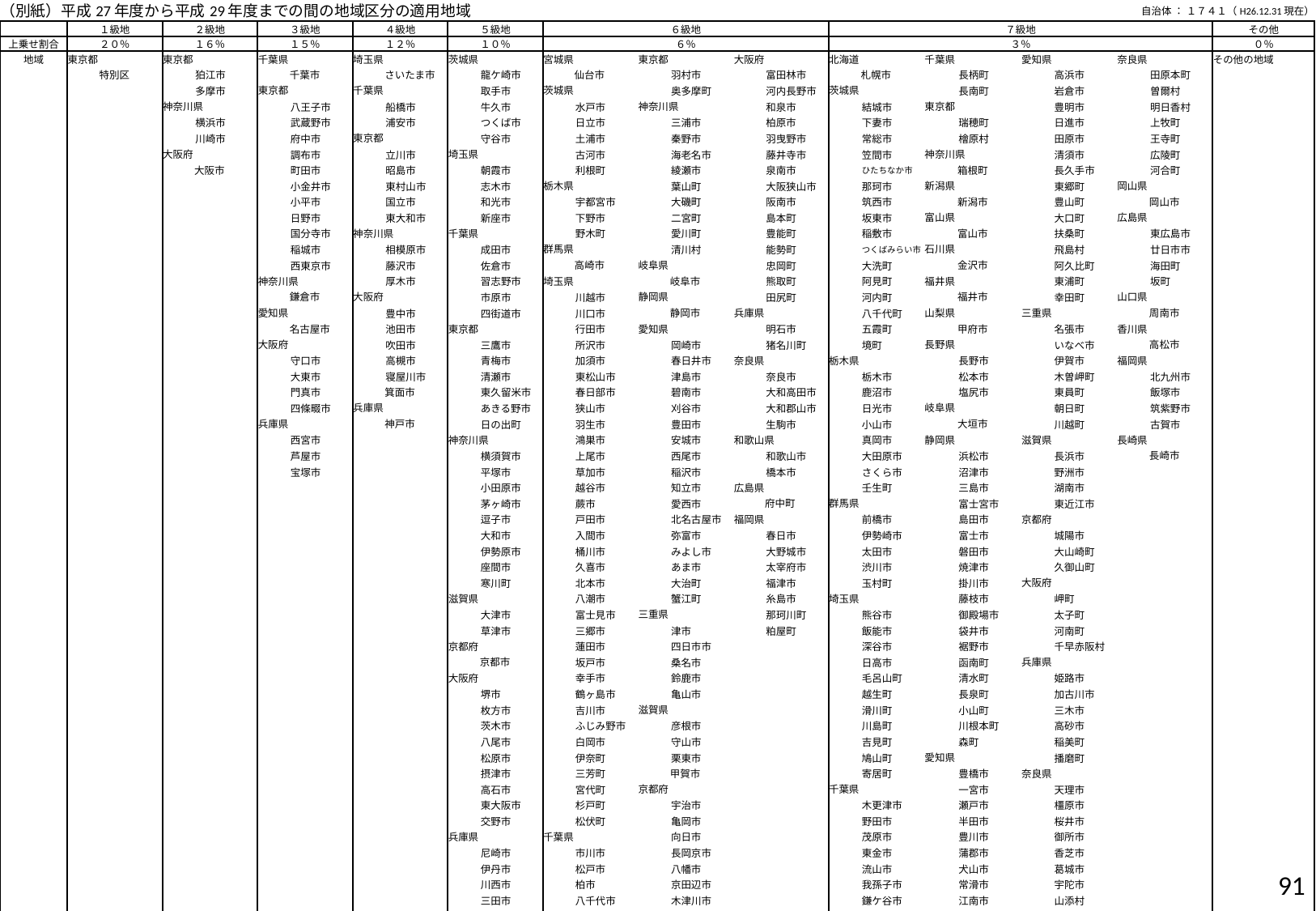

| （別紙）平成27年度から平成29年度までの間の地域区分の適用地域 |  |  |  |  |  |  |  |  |  |  |  |  |  |  |  |  |  |  |  |  |  |  | 自治体 ： １７４１（H26.12.31現在） |  |  |  |
| --- | --- | --- | --- | --- | --- | --- | --- | --- | --- | --- | --- | --- | --- | --- | --- | --- | --- | --- | --- | --- | --- | --- | --- | --- | --- | --- |
|  | １級地 |  | ２級地 |  | ３級地 |  | ４級地 |  | ５級地 |  | ６級地 |  |  |  |  |  | ７級地 |  |  |  |  |  |  |  | その他 |  |
| 上乗せ割合 | ２０％ |  | １６％ |  | １５％ |  | １２％ |  | １０％ |  | ６％ |  |  |  |  |  | ３％ |  |  |  |  |  |  |  | ０％ |  |
| 地域 | 東京都 |  | 東京都 |  | 千葉県 |  | 埼玉県 |  | 茨城県 |  | 宮城県 |  | 東京都 |  | 大阪府 |  | 北海道 |  | 千葉県 |  | 愛知県 |  | 奈良県 |  | その他の地域 |  |
|  |  | 特別区 |  | 狛江市 |  | 千葉市 |  | さいたま市 |  | 龍ケ崎市 |  | 仙台市 |  | 羽村市 |  | 富田林市 |  | 札幌市 |  | 長柄町 |  | 高浜市 |  | 田原本町 |  |  |
|  |  |  |  | 多摩市 | 東京都 |  | 千葉県 |  |  | 取手市 | 茨城県 |  |  | 奥多摩町 |  | 河内長野市 | 茨城県 |  |  | 長南町 |  | 岩倉市 |  | 曽爾村 |  |  |
|  |  |  | 神奈川県 |  |  | 八王子市 |  | 船橋市 |  | 牛久市 |  | 水戸市 | 神奈川県 |  |  | 和泉市 |  | 結城市 | 東京都 |  |  | 豊明市 |  | 明日香村 |  |  |
|  |  |  |  | 横浜市 |  | 武蔵野市 |  | 浦安市 |  | つくば市 |  | 日立市 |  | 三浦市 |  | 柏原市 |  | 下妻市 |  | 瑞穂町 |  | 日進市 |  | 上牧町 |  |  |
|  |  |  |  | 川崎市 |  | 府中市 | 東京都 |  |  | 守谷市 |  | 土浦市 |  | 秦野市 |  | 羽曳野市 |  | 常総市 |  | 檜原村 |  | 田原市 |  | 王寺町 |  |  |
|  |  |  | 大阪府 |  |  | 調布市 |  | 立川市 | 埼玉県 |  |  | 古河市 |  | 海老名市 |  | 藤井寺市 |  | 笠間市 | 神奈川県 |  |  | 清須市 |  | 広陵町 |  |  |
|  |  |  |  | 大阪市 |  | 町田市 |  | 昭島市 |  | 朝霞市 |  | 利根町 |  | 綾瀬市 |  | 泉南市 |  | ひたちなか市 |  | 箱根町 |  | 長久手市 |  | 河合町 |  |  |
|  |  |  |  |  |  | 小金井市 |  | 東村山市 |  | 志木市 | 栃木県 |  |  | 葉山町 |  | 大阪狭山市 |  | 那珂市 | 新潟県 |  |  | 東郷町 | 岡山県 |  |  |  |
|  |  |  |  |  |  | 小平市 |  | 国立市 |  | 和光市 |  | 宇都宮市 |  | 大磯町 |  | 阪南市 |  | 筑西市 |  | 新潟市 |  | 豊山町 |  | 岡山市 |  |  |
|  |  |  |  |  |  | 日野市 |  | 東大和市 |  | 新座市 |  | 下野市 |  | 二宮町 |  | 島本町 |  | 坂東市 | 富山県 |  |  | 大口町 | 広島県 |  |  |  |
|  |  |  |  |  |  | 国分寺市 | 神奈川県 |  | 千葉県 |  |  | 野木町 |  | 愛川町 |  | 豊能町 |  | 稲敷市 |  | 富山市 |  | 扶桑町 |  | 東広島市 |  |  |
|  |  |  |  |  |  | 稲城市 |  | 相模原市 |  | 成田市 | 群馬県 |  |  | 清川村 |  | 能勢町 |  | つくばみらい市 | 石川県 |  |  | 飛島村 |  | 廿日市市 |  |  |
|  |  |  |  |  |  | 西東京市 |  | 藤沢市 |  | 佐倉市 |  | 高崎市 | 岐阜県 |  |  | 忠岡町 |  | 大洗町 |  | 金沢市 |  | 阿久比町 |  | 海田町 |  |  |
|  |  |  |  |  | 神奈川県 |  |  | 厚木市 |  | 習志野市 | 埼玉県 |  |  | 岐阜市 |  | 熊取町 |  | 阿見町 | 福井県 |  |  | 東浦町 |  | 坂町 |  |  |
|  |  |  |  |  |  | 鎌倉市 | 大阪府 |  |  | 市原市 |  | 川越市 | 静岡県 |  |  | 田尻町 |  | 河内町 |  | 福井市 |  | 幸田町 | 山口県 |  |  |  |
|  |  |  |  |  | 愛知県 |  |  | 豊中市 |  | 四街道市 |  | 川口市 |  | 静岡市 | 兵庫県 |  |  | 八千代町 | 山梨県 |  | 三重県 |  |  | 周南市 |  |  |
|  |  |  |  |  |  | 名古屋市 |  | 池田市 | 東京都 |  |  | 行田市 | 愛知県 |  |  | 明石市 |  | 五霞町 |  | 甲府市 |  | 名張市 | 香川県 |  |  |  |
|  |  |  |  |  | 大阪府 |  |  | 吹田市 |  | 三鷹市 |  | 所沢市 |  | 岡崎市 |  | 猪名川町 |  | 境町 | 長野県 |  |  | いなべ市 |  | 高松市 |  |  |
|  |  |  |  |  |  | 守口市 |  | 高槻市 |  | 青梅市 |  | 加須市 |  | 春日井市 | 奈良県 |  | 栃木県 |  |  | 長野市 |  | 伊賀市 | 福岡県 |  |  |  |
|  |  |  |  |  |  | 大東市 |  | 寝屋川市 |  | 清瀬市 |  | 東松山市 |  | 津島市 |  | 奈良市 |  | 栃木市 |  | 松本市 |  | 木曽岬町 |  | 北九州市 |  |  |
|  |  |  |  |  |  | 門真市 |  | 箕面市 |  | 東久留米市 |  | 春日部市 |  | 碧南市 |  | 大和高田市 |  | 鹿沼市 |  | 塩尻市 |  | 東員町 |  | 飯塚市 |  |  |
|  |  |  |  |  |  | 四條畷市 | 兵庫県 |  |  | あきる野市 |  | 狭山市 |  | 刈谷市 |  | 大和郡山市 |  | 日光市 | 岐阜県 |  |  | 朝日町 |  | 筑紫野市 |  |  |
|  |  |  |  |  | 兵庫県 |  |  | 神戸市 |  | 日の出町 |  | 羽生市 |  | 豊田市 |  | 生駒市 |  | 小山市 |  | 大垣市 |  | 川越町 |  | 古賀市 |  |  |
|  |  |  |  |  |  | 西宮市 |  |  | 神奈川県 |  |  | 鴻巣市 |  | 安城市 | 和歌山県 |  |  | 真岡市 | 静岡県 |  | 滋賀県 |  | 長崎県 |  |  |  |
|  |  |  |  |  |  | 芦屋市 |  |  |  | 横須賀市 |  | 上尾市 |  | 西尾市 |  | 和歌山市 |  | 大田原市 |  | 浜松市 |  | 長浜市 |  | 長崎市 |  |  |
|  |  |  |  |  |  | 宝塚市 |  |  |  | 平塚市 |  | 草加市 |  | 稲沢市 |  | 橋本市 |  | さくら市 |  | 沼津市 |  | 野洲市 |  |  |  |  |
|  |  |  |  |  |  |  |  |  |  | 小田原市 |  | 越谷市 |  | 知立市 | 広島県 |  |  | 壬生町 |  | 三島市 |  | 湖南市 |  |  |  |  |
|  |  |  |  |  |  |  |  |  |  | 茅ヶ崎市 |  | 蕨市 |  | 愛西市 |  | 府中町 | 群馬県 |  |  | 富士宮市 |  | 東近江市 |  |  |  |  |
|  |  |  |  |  |  |  |  |  |  | 逗子市 |  | 戸田市 |  | 北名古屋市 | 福岡県 |  |  | 前橋市 |  | 島田市 | 京都府 |  |  |  |  |  |
|  |  |  |  |  |  |  |  |  |  | 大和市 |  | 入間市 |  | 弥富市 |  | 春日市 |  | 伊勢崎市 |  | 富士市 |  | 城陽市 |  |  |  |  |
|  |  |  |  |  |  |  |  |  |  | 伊勢原市 |  | 桶川市 |  | みよし市 |  | 大野城市 |  | 太田市 |  | 磐田市 |  | 大山崎町 |  |  |  |  |
|  |  |  |  |  |  |  |  |  |  | 座間市 |  | 久喜市 |  | あま市 |  | 太宰府市 |  | 渋川市 |  | 焼津市 |  | 久御山町 |  |  |  |  |
|  |  |  |  |  |  |  |  |  |  | 寒川町 |  | 北本市 |  | 大治町 |  | 福津市 |  | 玉村町 |  | 掛川市 | 大阪府 |  |  |  |  |  |
|  |  |  |  |  |  |  |  |  | 滋賀県 |  |  | 八潮市 |  | 蟹江町 |  | 糸島市 | 埼玉県 |  |  | 藤枝市 |  | 岬町 |  |  |  |  |
|  |  |  |  |  |  |  |  |  |  | 大津市 |  | 富士見市 | 三重県 |  |  | 那珂川町 |  | 熊谷市 |  | 御殿場市 |  | 太子町 |  |  |  |  |
|  |  |  |  |  |  |  |  |  |  | 草津市 |  | 三郷市 |  | 津市 |  | 粕屋町 |  | 飯能市 |  | 袋井市 |  | 河南町 |  |  |  |  |
|  |  |  |  |  |  |  |  |  | 京都府 |  |  | 蓮田市 |  | 四日市市 |  |  |  | 深谷市 |  | 裾野市 |  | 千早赤阪村 |  |  |  |  |
|  |  |  |  |  |  |  |  |  |  | 京都市 |  | 坂戸市 |  | 桑名市 |  |  |  | 日高市 |  | 函南町 | 兵庫県 |  |  |  |  |  |
|  |  |  |  |  |  |  |  |  | 大阪府 |  |  | 幸手市 |  | 鈴鹿市 |  |  |  | 毛呂山町 |  | 清水町 |  | 姫路市 |  |  |  |  |
|  |  |  |  |  |  |  |  |  |  | 堺市 |  | 鶴ヶ島市 |  | 亀山市 |  |  |  | 越生町 |  | 長泉町 |  | 加古川市 |  |  |  |  |
|  |  |  |  |  |  |  |  |  |  | 枚方市 |  | 吉川市 | 滋賀県 |  |  |  |  | 滑川町 |  | 小山町 |  | 三木市 |  |  |  |  |
|  |  |  |  |  |  |  |  |  |  | 茨木市 |  | ふじみ野市 |  | 彦根市 |  |  |  | 川島町 |  | 川根本町 |  | 高砂市 |  |  |  |  |
|  |  |  |  |  |  |  |  |  |  | 八尾市 |  | 白岡市 |  | 守山市 |  |  |  | 吉見町 |  | 森町 |  | 稲美町 |  |  |  |  |
|  |  |  |  |  |  |  |  |  |  | 松原市 |  | 伊奈町 |  | 栗東市 |  |  |  | 鳩山町 | 愛知県 |  |  | 播磨町 |  |  |  |  |
|  |  |  |  |  |  |  |  |  |  | 摂津市 |  | 三芳町 |  | 甲賀市 |  |  |  | 寄居町 |  | 豊橋市 | 奈良県 |  |  |  |  |  |
|  |  |  |  |  |  |  |  |  |  | 高石市 |  | 宮代町 | 京都府 |  |  |  | 千葉県 |  |  | 一宮市 |  | 天理市 |  |  |  |  |
|  |  |  |  |  |  |  |  |  |  | 東大阪市 |  | 杉戸町 |  | 宇治市 |  |  |  | 木更津市 |  | 瀬戸市 |  | 橿原市 |  |  |  |  |
|  |  |  |  |  |  |  |  |  |  | 交野市 |  | 松伏町 |  | 亀岡市 |  |  |  | 野田市 |  | 半田市 |  | 桜井市 |  |  |  |  |
|  |  |  |  |  |  |  |  |  | 兵庫県 |  | 千葉県 |  |  | 向日市 |  |  |  | 茂原市 |  | 豊川市 |  | 御所市 |  |  |  |  |
|  |  |  |  |  |  |  |  |  |  | 尼崎市 |  | 市川市 |  | 長岡京市 |  |  |  | 東金市 |  | 蒲郡市 |  | 香芝市 |  |  |  |  |
|  |  |  |  |  |  |  |  |  |  | 伊丹市 |  | 松戸市 |  | 八幡市 |  |  |  | 流山市 |  | 犬山市 |  | 葛城市 |  |  |  |  |
|  |  |  |  |  |  |  |  |  |  | 川西市 |  | 柏市 |  | 京田辺市 |  |  |  | 我孫子市 |  | 常滑市 |  | 宇陀市 |  |  |  |  |
|  |  |  |  |  |  |  |  |  |  | 三田市 |  | 八千代市 |  | 木津川市 |  |  |  | 鎌ケ谷市 |  | 江南市 |  | 山添村 |  |  |  |  |
|  |  |  |  |  |  |  |  |  | 広島県 |  |  | 袖ケ浦市 |  | 精華町 |  |  |  | 君津市 |  | 小牧市 |  | 平群町 |  |  |  |  |
|  |  |  |  |  |  |  |  |  |  | 広島市 |  | 酒々井町 | 大阪府 |  |  |  |  | 八街市 |  | 新城市 |  | 三郷町 |  |  |  |  |
|  |  |  |  |  |  |  |  |  | 福岡県 |  |  | 栄町 |  | 岸和田市 |  |  |  | 印西市 |  | 東海市 |  | 斑鳩町 |  |  |  |  |
|  |  |  |  |  |  |  |  |  |  | 福岡市 | 東京都 |  |  | 泉大津市 |  |  |  | 白井市 |  | 大府市 |  | 安堵町 |  |  |  |  |
|  |  |  |  |  |  |  |  |  |  |  |  | 福生市 |  | 貝塚市 |  |  |  | 山武市 |  | 知多市 |  | 川西町 |  |  |  |  |
|  |  |  |  |  |  |  |  |  |  |  |  | 武蔵村山市 |  | 泉佐野市 |  |  |  | 大網白里市 |  | 尾張旭市 |  | 三宅町 |  |  |  |  |
| 地域数 | ２３ |  | ５ |  | ２１ |  | １８ |  | ４７ |  | １３５ |  |  |  |  |  | １７４ |  |  |  |  |  |  |  | １３１８ |  |
|  |  |  |  |  |  |  |  |  |  |  |  |  |  |  |  |  |  |  |  |  |  |  |  |  |  |  |
| ※　この表に掲げる名称は、平成２７年４月１日においてそれらの名称を有する市、町、村又は特別区の同日における区域によって示された地域とする予定。 |  |  |  |  |  |  |  |  |  |  |  |  |  |  |  |  |  |  |  |  |  |  |  |  |  |  |
|  |  |  |  |  |  |  |  |  |  |  |  |  |  |  |  |  |  |  |  |  |  |  |  |  |  |  |
91